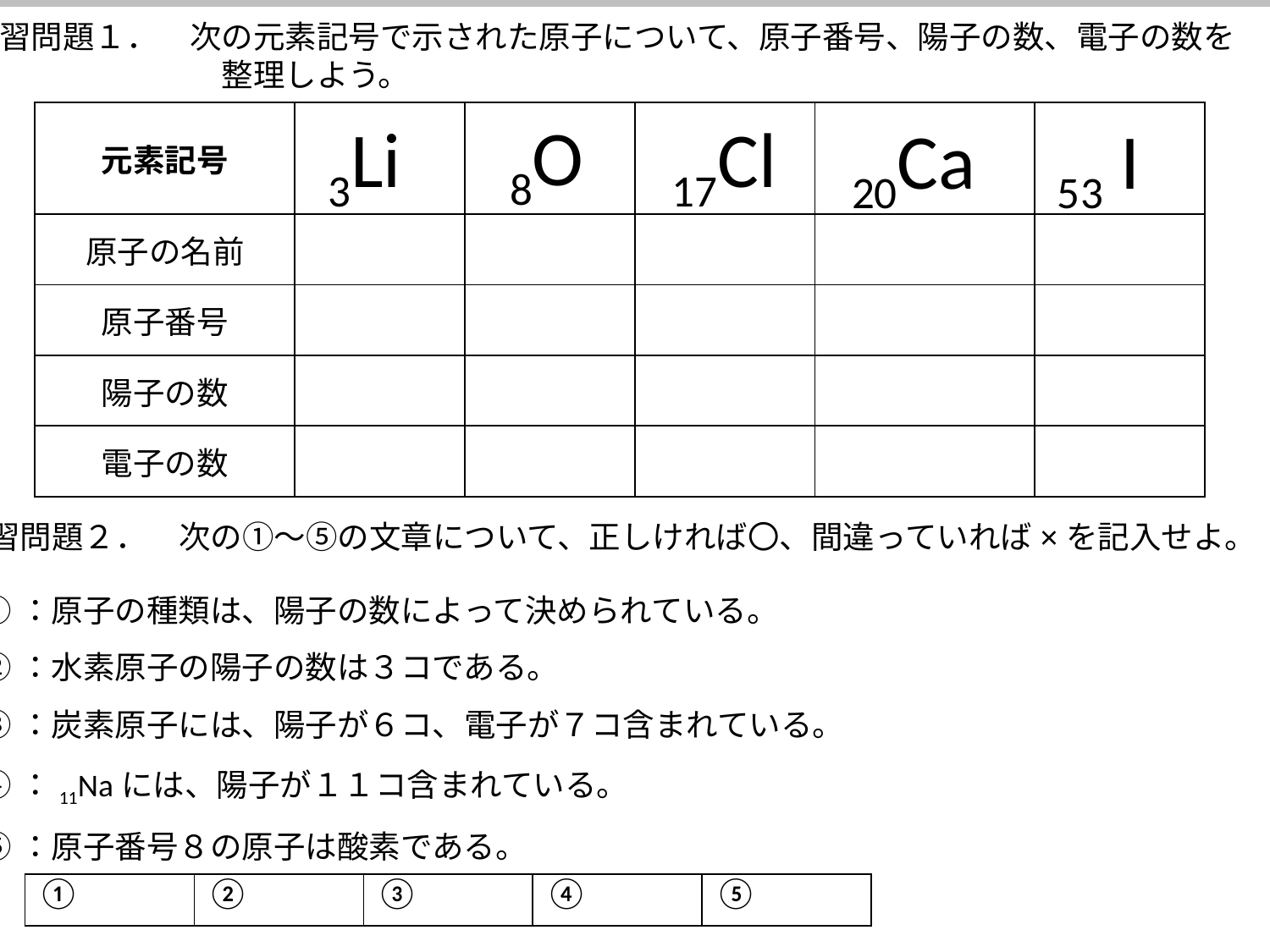

練習問題１．　次の元素記号で示された原子について、原子番号、陽子の数、電子の数を
　　　　　　　　整理しよう。
8O
| 元素記号 |  |  |  |  |  |
| --- | --- | --- | --- | --- | --- |
| 原子の名前 |  |  |  |  |  |
| 原子番号 |  |  |  |  |  |
| 陽子の数 |  |  |  |  |  |
| 電子の数 |  |  |  |  |  |
3Li
17Cl
20Ca
53 I
練習問題２．　次の①～⑤の文章について、正しければ〇、間違っていれば×を記入せよ。
①：原子の種類は、陽子の数によって決められている。
②：水素原子の陽子の数は３コである。
③：炭素原子には、陽子が６コ、電子が７コ含まれている。
④：11Naには、陽子が１１コ含まれている。
⑤：原子番号８の原子は酸素である。
| ① | ② | ③ | ④ | ⑤ |
| --- | --- | --- | --- | --- |